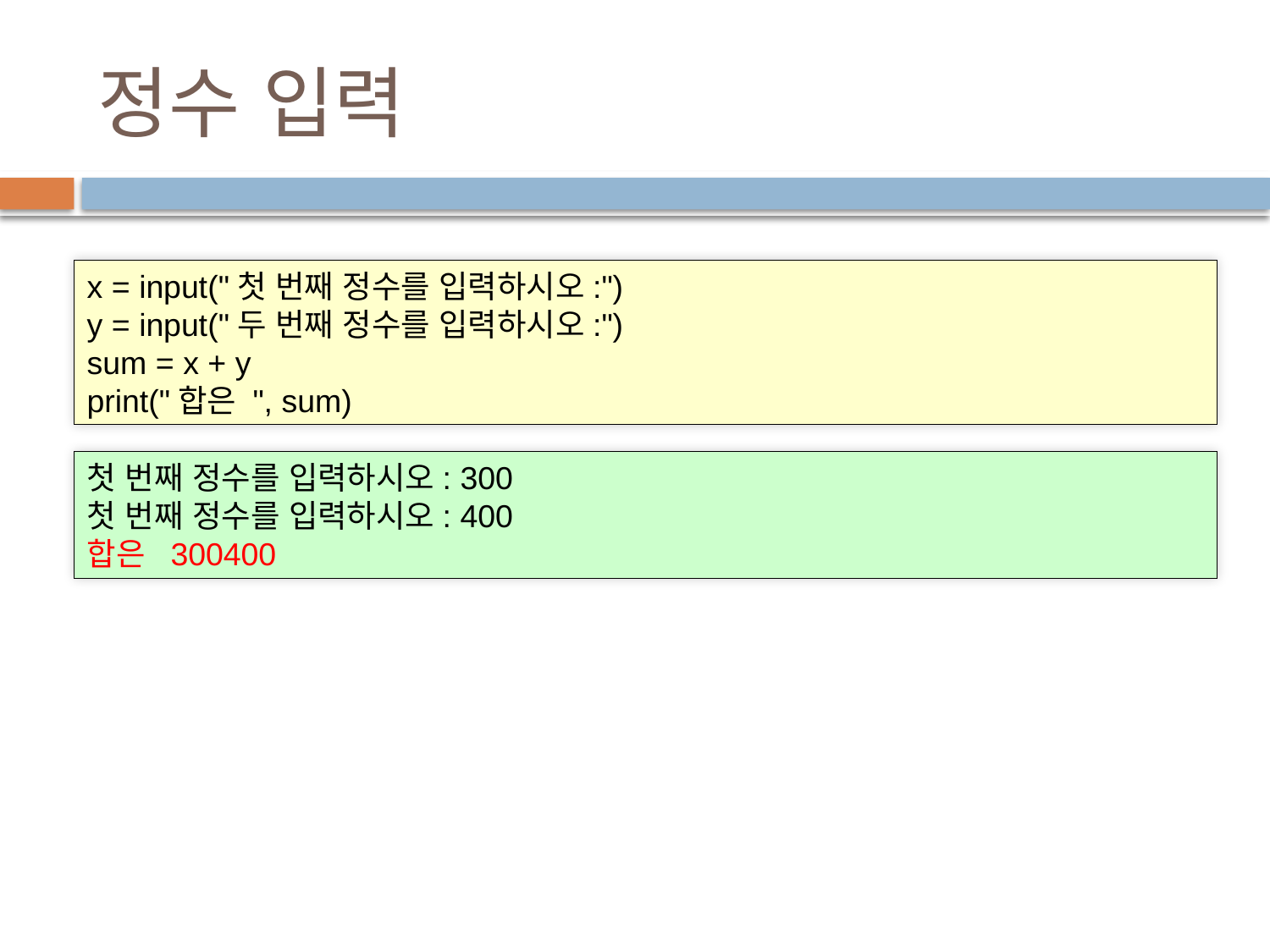

# 정수 입력
x = input("첫 번째 정수를 입력하시오:")
y = input("두 번째 정수를 입력하시오:")
sum = x + y
print("합은 ", sum)
첫 번째 정수를 입력하시오: 300
첫 번째 정수를 입력하시오: 400
합은  300400